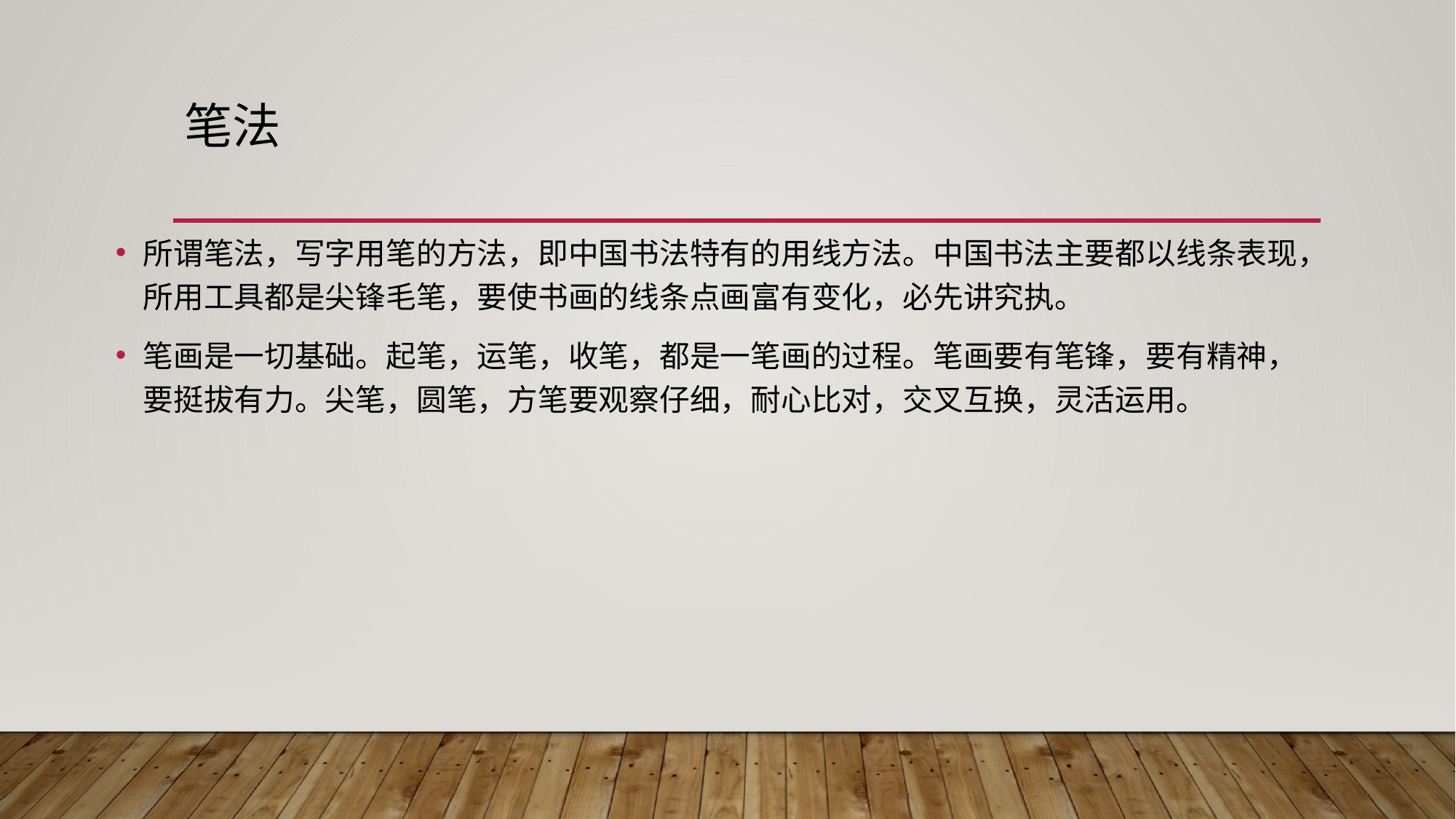

# 笔法
所谓笔法，写字用笔的方法，即中国书法特有的用线方法。中国书法主要都以线条表现，所用工具都是尖锋毛笔，要使书画的线条点画富有变化，必先讲究执。
笔画是一切基础。起笔，运笔，收笔，都是一笔画的过程。笔画要有笔锋，要有精神，要挺拔有力。尖笔，圆笔，方笔要观察仔细，耐心比对，交叉互换，灵活运用。